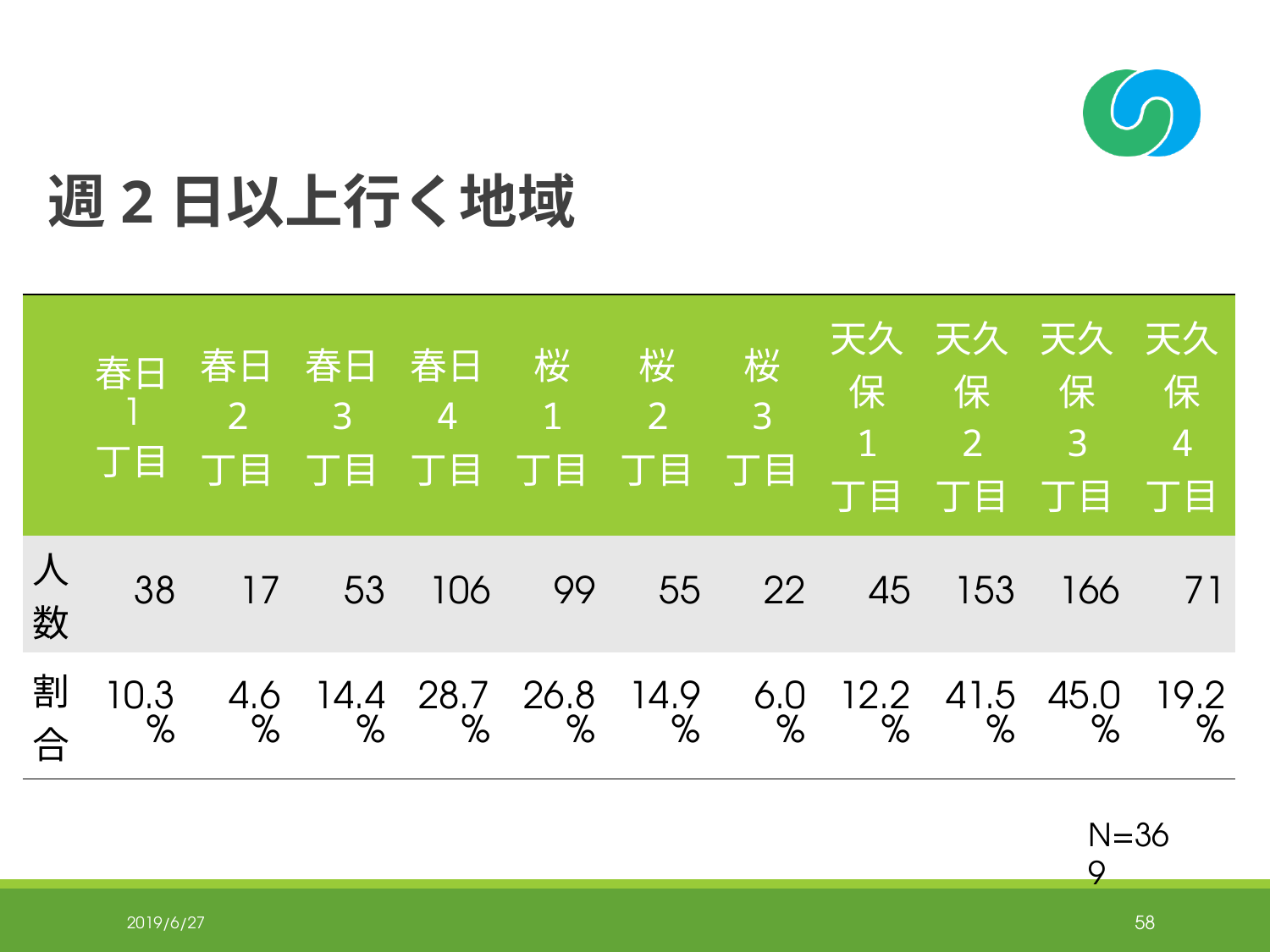

週2日以上行く地域

|  | 春日 1 丁目 | 春日 2 丁目 | 春日 3 丁目 | 春日 4 丁目 | 桜 1 丁目 | 桜 2 丁目 | 桜 3 丁目 | 天久保 1 丁目 | 天久保 2 丁目 | 天久保 3 丁目 | 天久保 4 丁目 |
| --- | --- | --- | --- | --- | --- | --- | --- | --- | --- | --- | --- |
| 人数 | 38 | 17 | 53 | 106 | 99 | 55 | 22 | 45 | 153 | 166 | 71 |
| 割合 | 10.3% | 4.6 % | 14.4% | 28.7% | 26.8% | 14.9% | 6.0 % | 12.2% | 41.5% | 45.0% | 19.2% |
N=369
2019/6/27
58